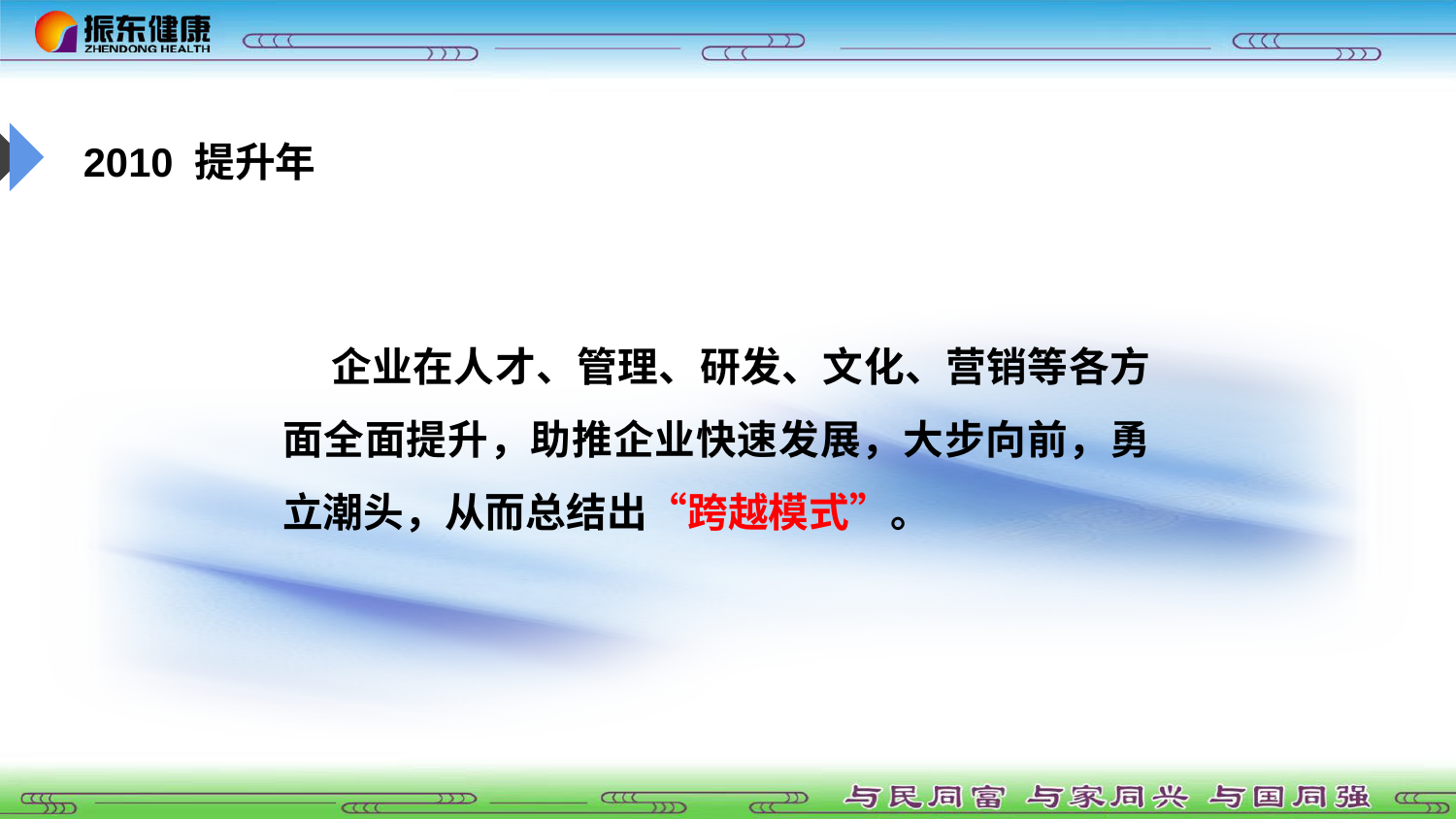

2010 提升年

    企业在人才、管理、研发、文化、营销等各方面全面提升，助推企业快速发展，大步向前，勇立潮头，从而总结出“跨越模式”。